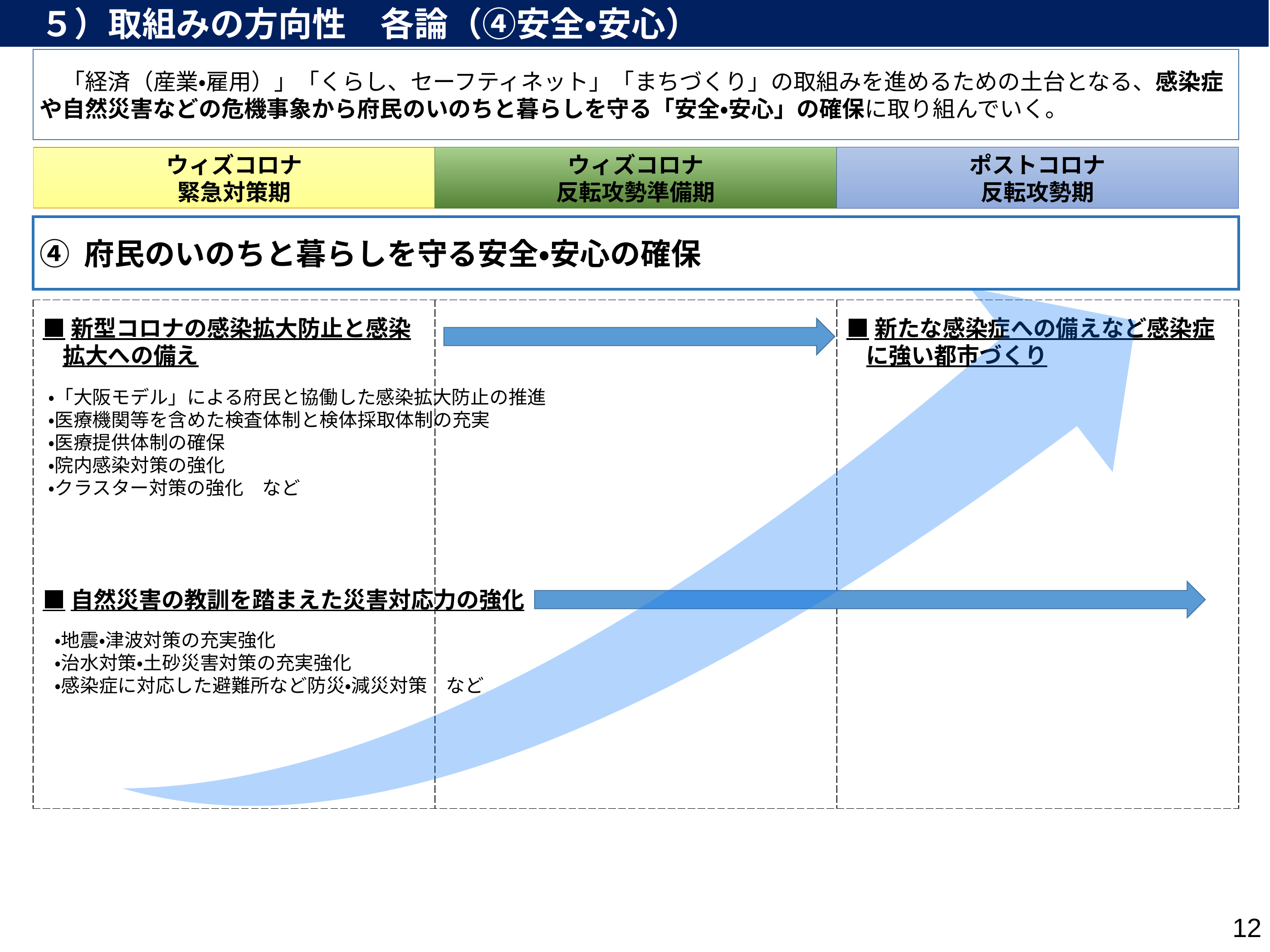

５）取組みの方向性　各論（④安全・安心）
　「経済（産業・雇用）」「くらし、セーフティネット」「まちづくり」の取組みを進めるための土台となる、感染症や自然災害などの危機事象から府民のいのちと暮らしを守る「安全・安心」の確保に取り組んでいく。
ウィズコロナ
緊急対策期
ウィズコロナ
反転攻勢準備期
ポストコロナ
反転攻勢期
④ 府民のいのちと暮らしを守る安全・安心の確保
|  |  |  |
| --- | --- | --- |
■新型コロナの感染拡大防止と感染拡大への備え
■新たな感染症への備えなど感染症に強い都市づくり

・「大阪モデル」による府民と協働した感染拡大防止の推進
・医療機関等を含めた検査体制と検体採取体制の充実
・医療提供体制の確保
・院内感染対策の強化
・クラスター対策の強化　など

■自然災害の教訓を踏まえた災害対応力の強化

・地震・津波対策の充実強化
・治水対策・土砂災害対策の充実強化
・感染症に対応した避難所など防災・減災対策　など

12